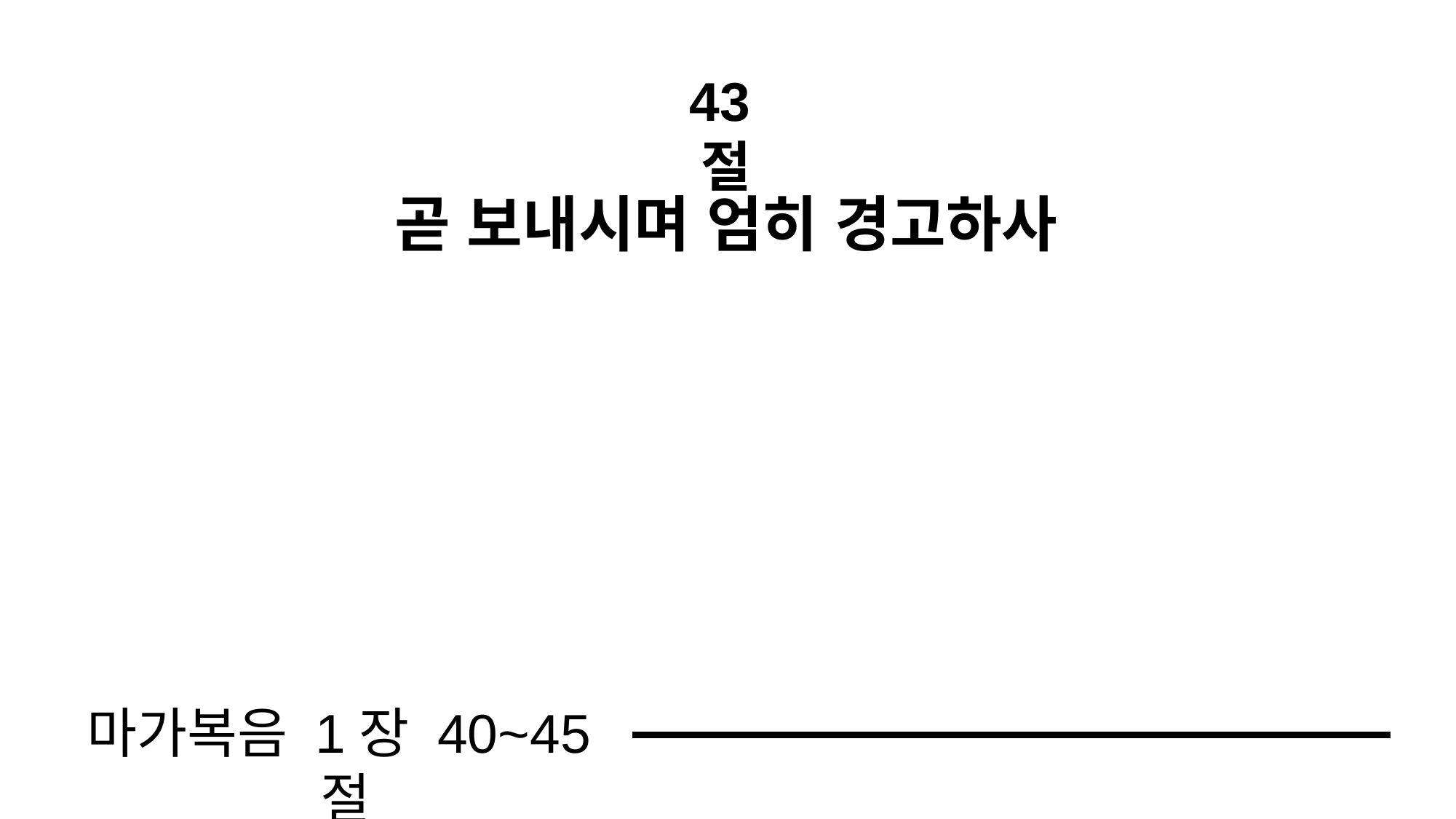

43절
곧 보내시며 엄히 경고하사
마가복음 1장 40~45절